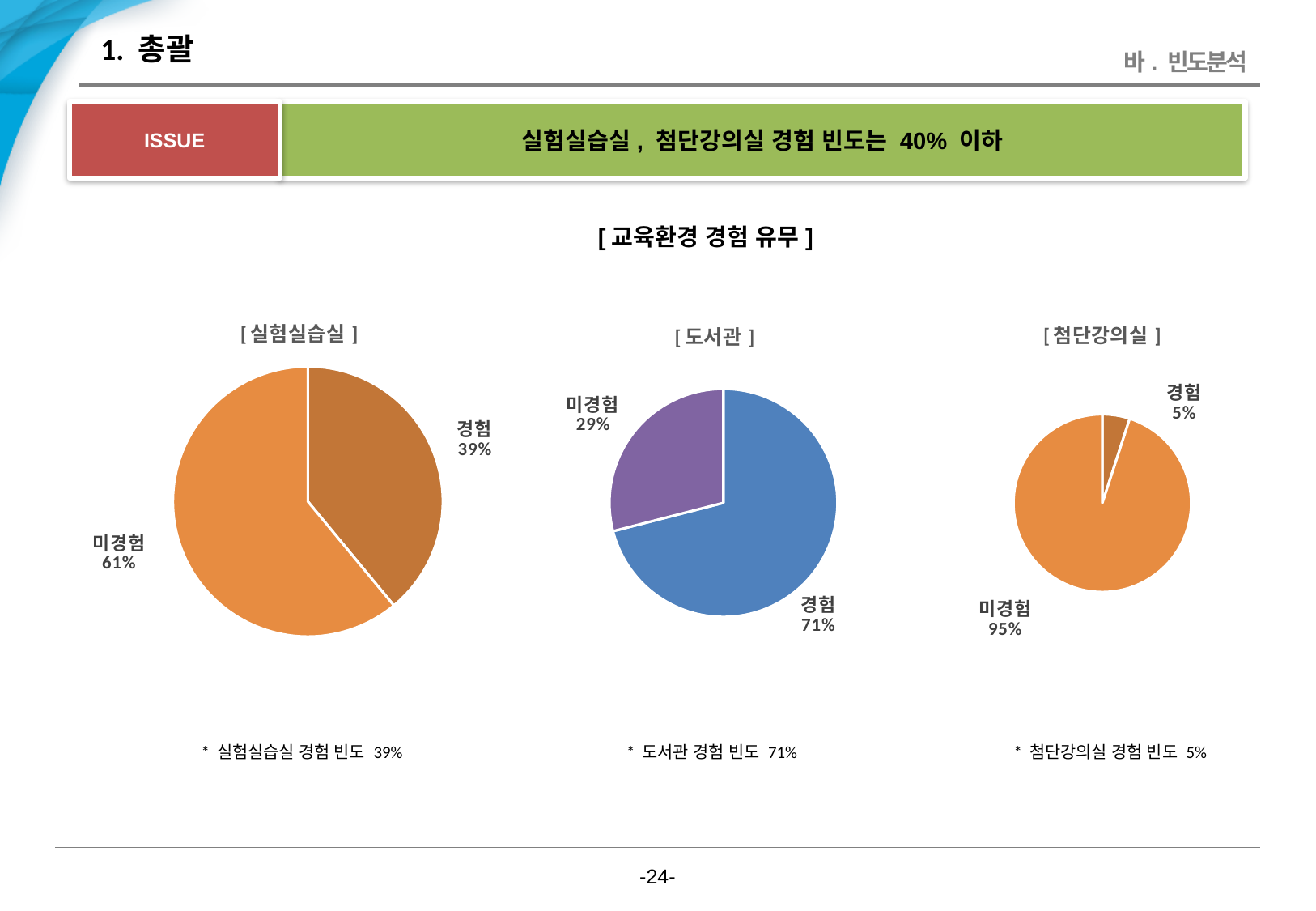

# 1. 총괄
바. 빈도분석
ISSUE
실험실습실, 첨단강의실 경험 빈도는 40% 이하
[교육환경 경험 유무]

### Chart: [실험실습실]

| Category | 응답수 |
|---|---|
| 경험 | 39.0 |
| 미경험 | 61.0 |

### Chart: [첨단강의실]

| Category | 응답수 |
|---|---|
| 경험 | 5.0 |
| 미경험 | 95.0 |

### Chart: [도서관]

| Category | 응답수 |
|---|---|
| 경험 | 71.0 |
| 미경험 | 29.0 |
* 실험실습실 경험 빈도 39%
* 도서관 경험 빈도 71%
* 첨단강의실 경험 빈도 5%
-24-